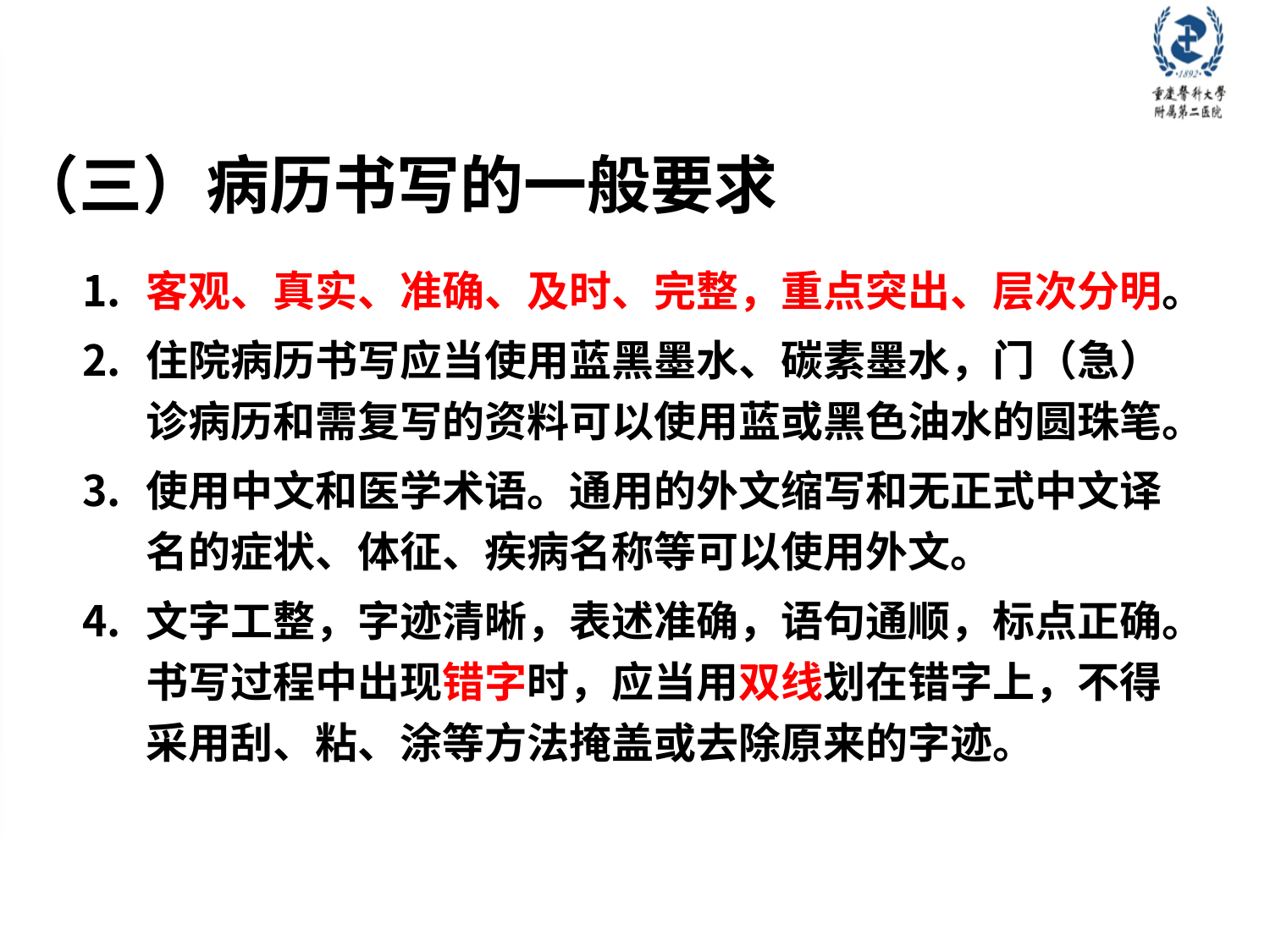

# （三）病历书写的一般要求
客观、真实、准确、及时、完整，重点突出、层次分明。
住院病历书写应当使用蓝黑墨水、碳素墨水，门（急）诊病历和需复写的资料可以使用蓝或黑色油水的圆珠笔。
使用中文和医学术语。通用的外文缩写和无正式中文译名的症状、体征、疾病名称等可以使用外文。
文字工整，字迹清晰，表述准确，语句通顺，标点正确。书写过程中出现错字时，应当用双线划在错字上，不得采用刮、粘、涂等方法掩盖或去除原来的字迹。